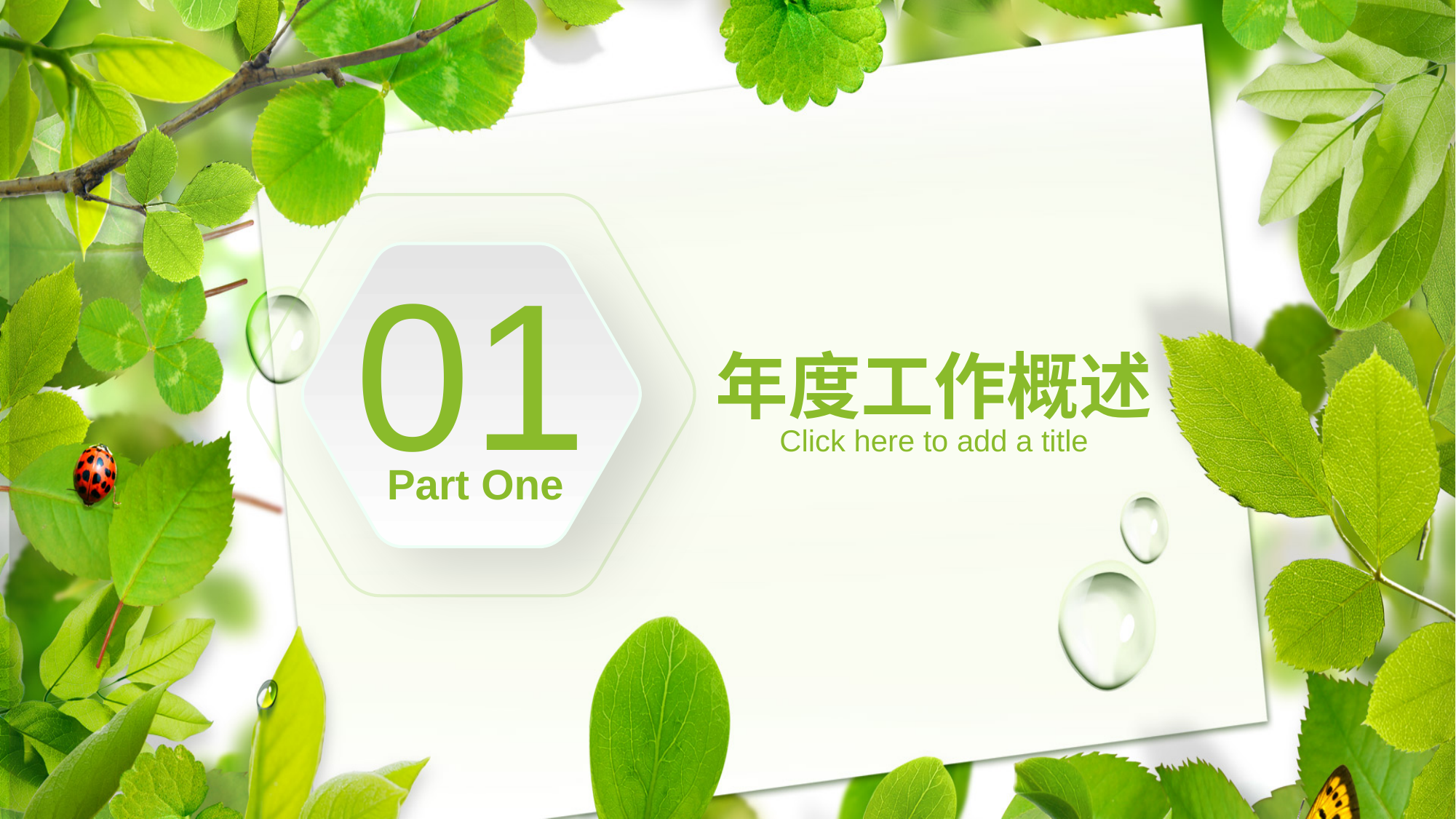

01

Part One
年度工作概述
Click here to add a title